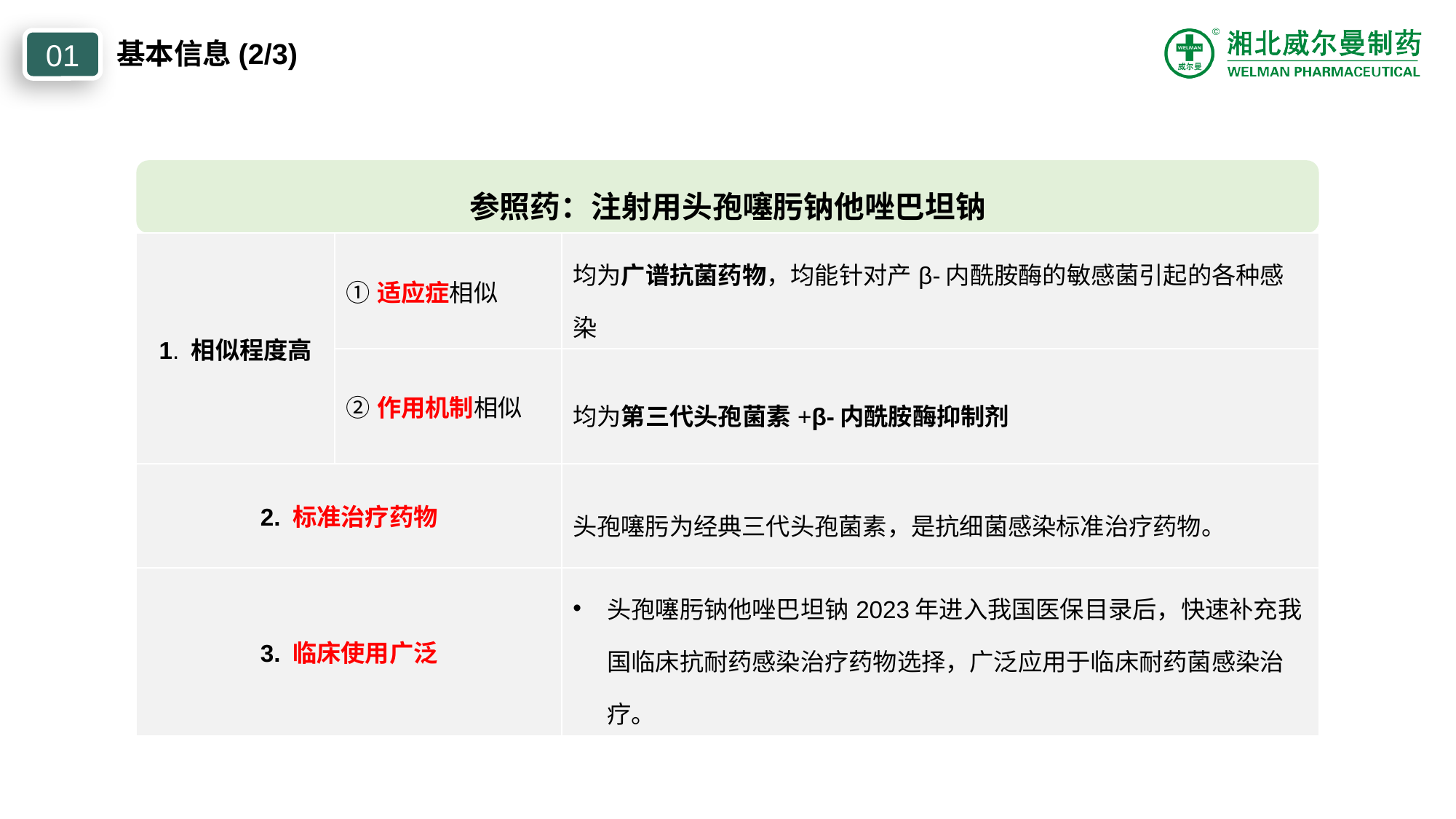

01
基本信息(2/3)
参照药：注射用头孢噻肟钠他唑巴坦钠
| 1. 相似程度高 | ①适应症相似 | 均为广谱抗菌药物，均能针对产β-内酰胺酶的敏感菌引起的各种感染 |
| --- | --- | --- |
|  | ②作用机制相似 | 均为第三代头孢菌素+β-内酰胺酶抑制剂 |
| 2. 标准治疗药物 |  | 头孢噻肟为经典三代头孢菌素，是抗细菌感染标准治疗药物。 |
| 3. 临床使用广泛 |  | 头孢噻肟钠他唑巴坦钠2023年进入我国医保目录后，快速补充我国临床抗耐药感染治疗药物选择，广泛应用于临床耐药菌感染治疗。 |